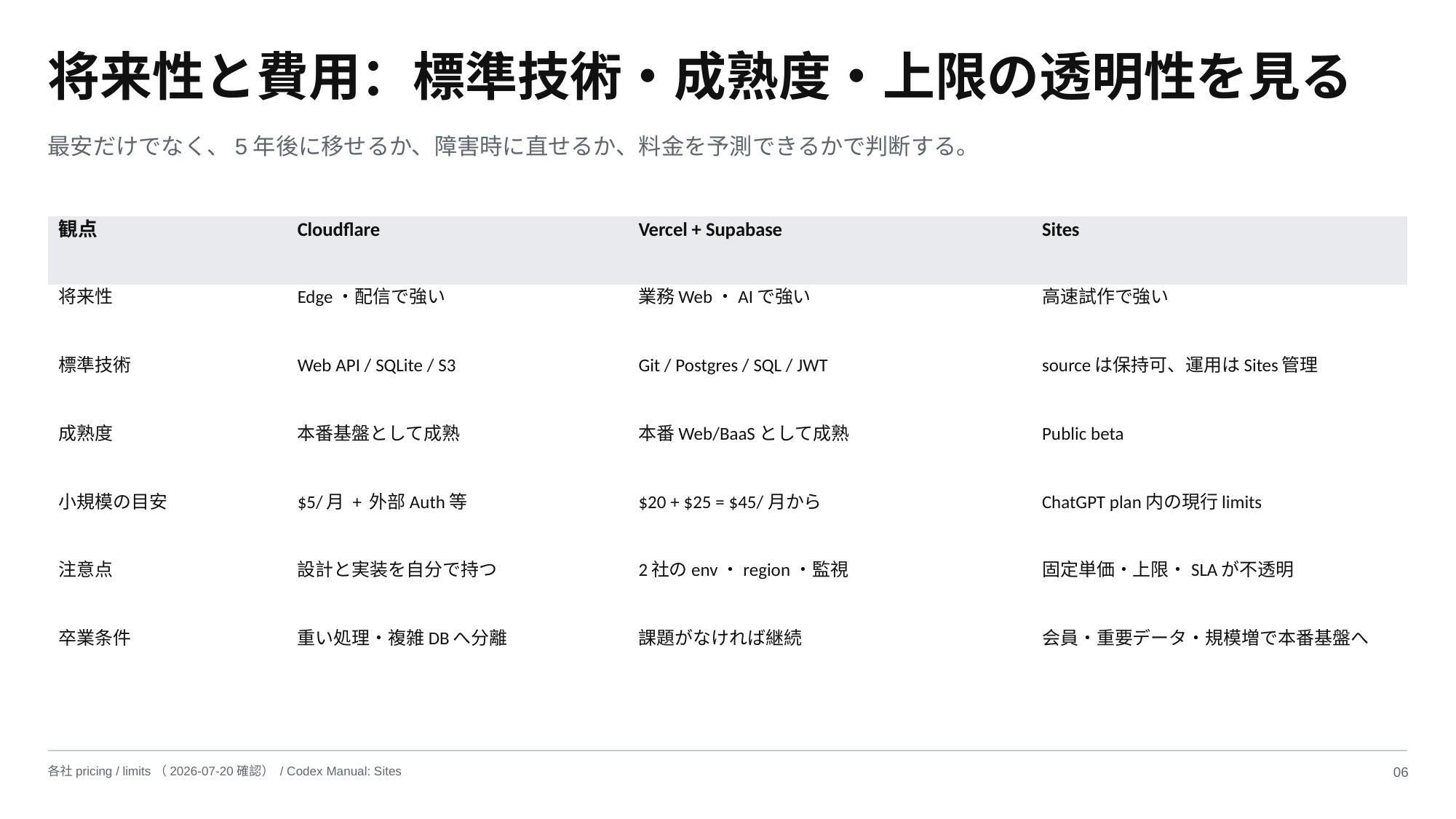

将来性と費用：標準技術・成熟度・上限の透明性を見る
最安だけでなく、5年後に移せるか、障害時に直せるか、料金を予測できるかで判断する。
| 観点 | Cloudflare | Vercel + Supabase | Sites |
| --- | --- | --- | --- |
| 将来性 | Edge・配信で強い | 業務Web・AIで強い | 高速試作で強い |
| 標準技術 | Web API / SQLite / S3 | Git / Postgres / SQL / JWT | sourceは保持可、運用はSites管理 |
| 成熟度 | 本番基盤として成熟 | 本番Web/BaaSとして成熟 | Public beta |
| 小規模の目安 | $5/月 + 外部Auth等 | $20 + $25 = $45/月から | ChatGPT plan内の現行limits |
| 注意点 | 設計と実装を自分で持つ | 2社のenv・region・監視 | 固定単価・上限・SLAが不透明 |
| 卒業条件 | 重い処理・複雑DBへ分離 | 課題がなければ継続 | 会員・重要データ・規模増で本番基盤へ |
各社pricing / limits（2026-07-20確認） / Codex Manual: Sites
06